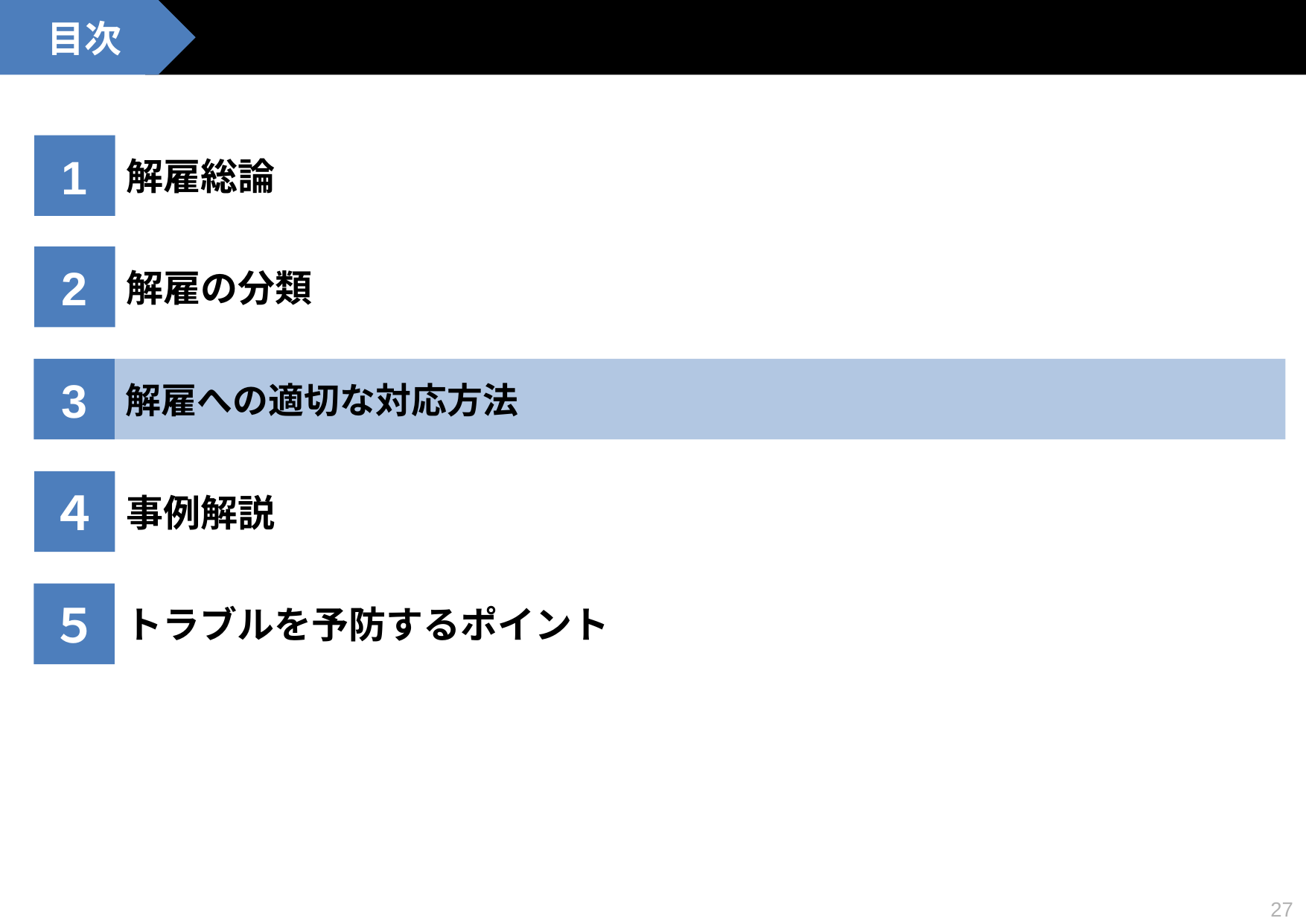

目次
1
解雇総論
2
解雇の分類
3
解雇への適切な対応方法

４
事例解説
５
トラブルを予防するポイント
27